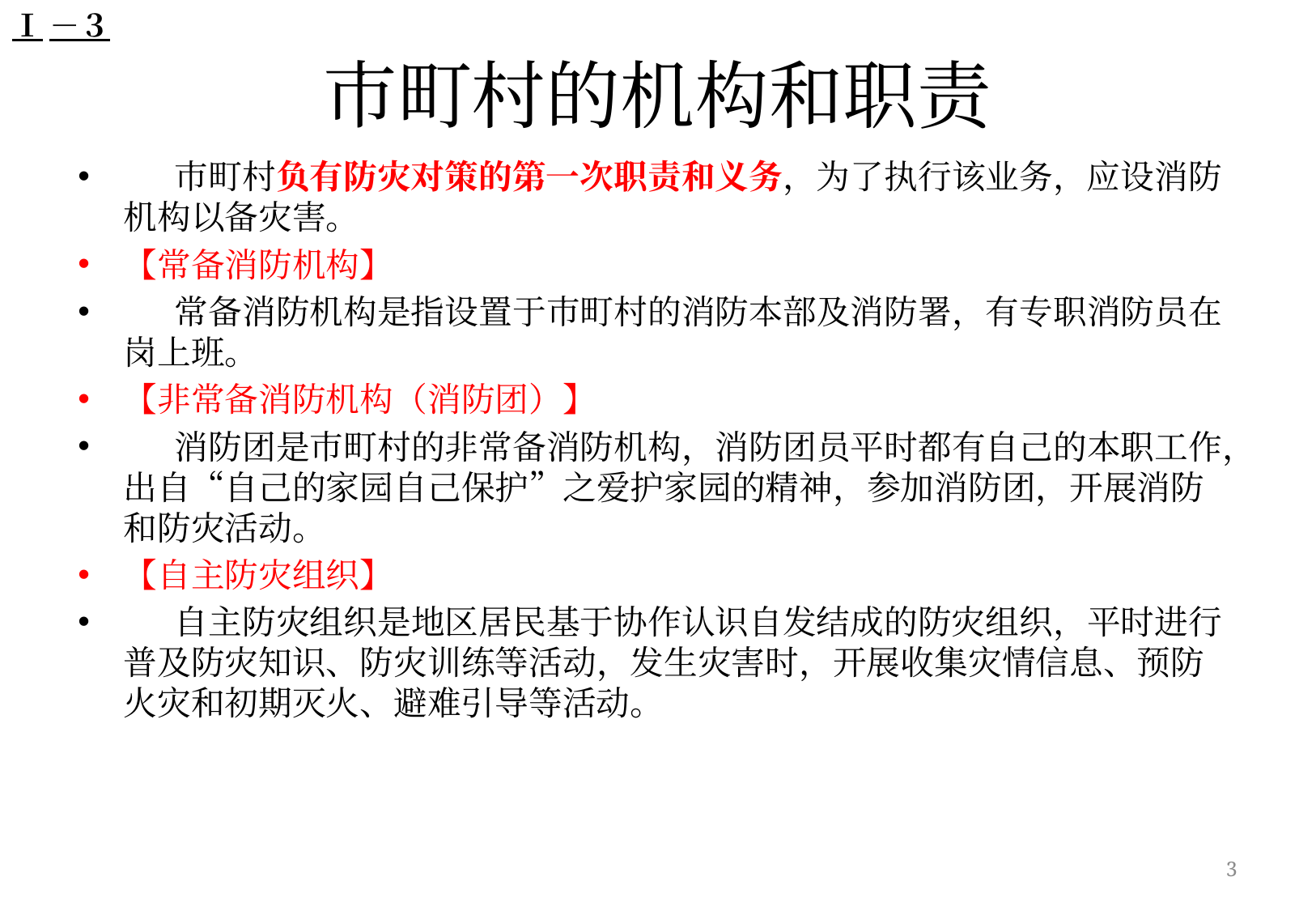

Ⅰ－３
# 市町村的机构和职责
　  市町村负有防灾对策的第一次职责和义务，为了执行该业务，应设消防机构以备灾害。
【常备消防机构】
　  常备消防机构是指设置于市町村的消防本部及消防署，有专职消防员在岗上班。
【非常备消防机构（消防团）】
　  消防团是市町村的非常备消防机构，消防团员平时都有自己的本职工作，出自“自己的家园自己保护”之爱护家园的精神，参加消防团，开展消防和防灾活动。
【自主防灾组织】
　  自主防灾组织是地区居民基于协作认识自发结成的防灾组织，平时进行普及防灾知识、防灾训练等活动，发生灾害时，开展收集灾情信息、预防火灾和初期灭火、避难引导等活动。
3